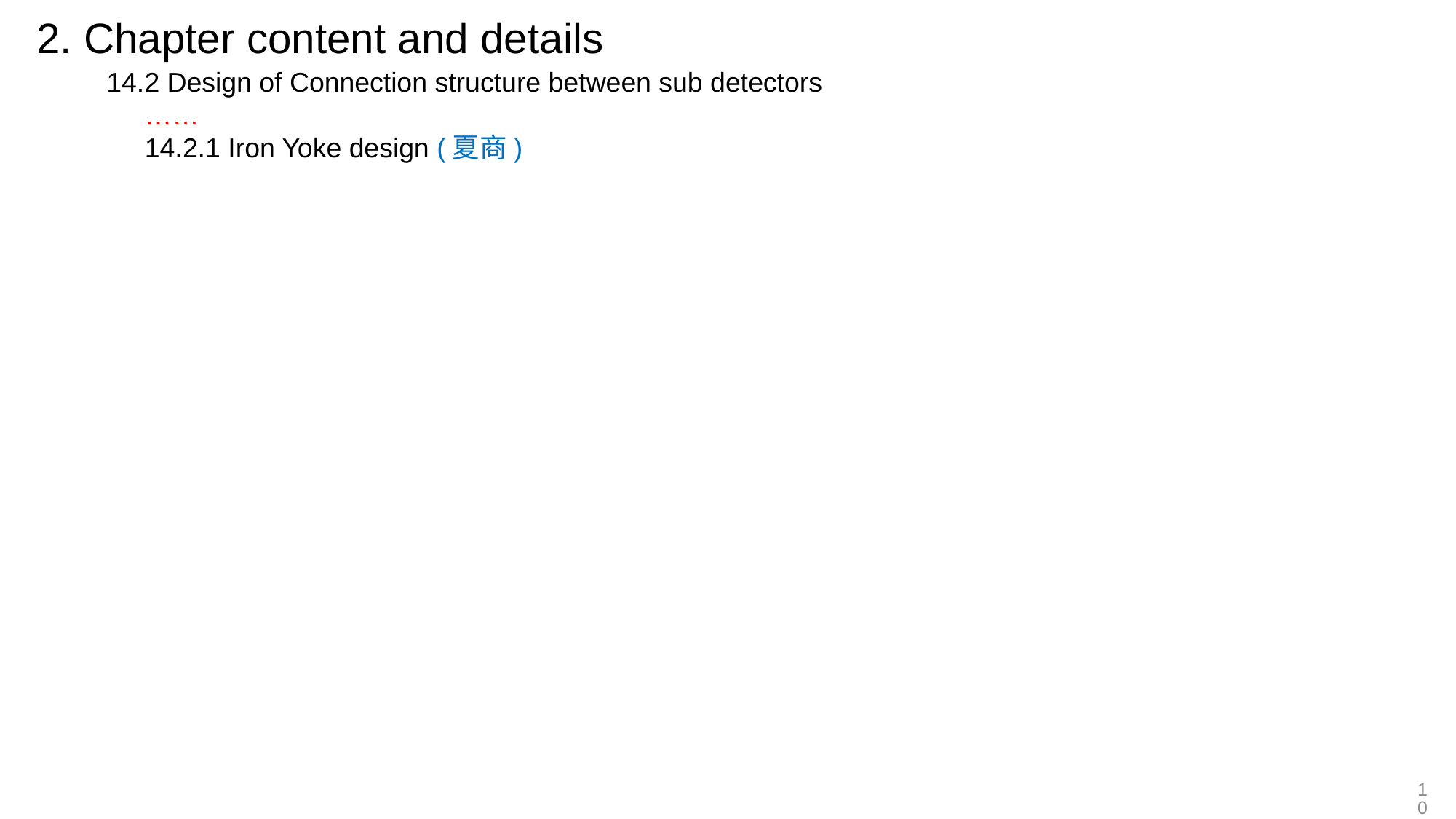

2. Chapter content and details
14.2 Design of Connection structure between sub detectors
     ……
     14.2.1 Iron Yoke design (夏商)
10